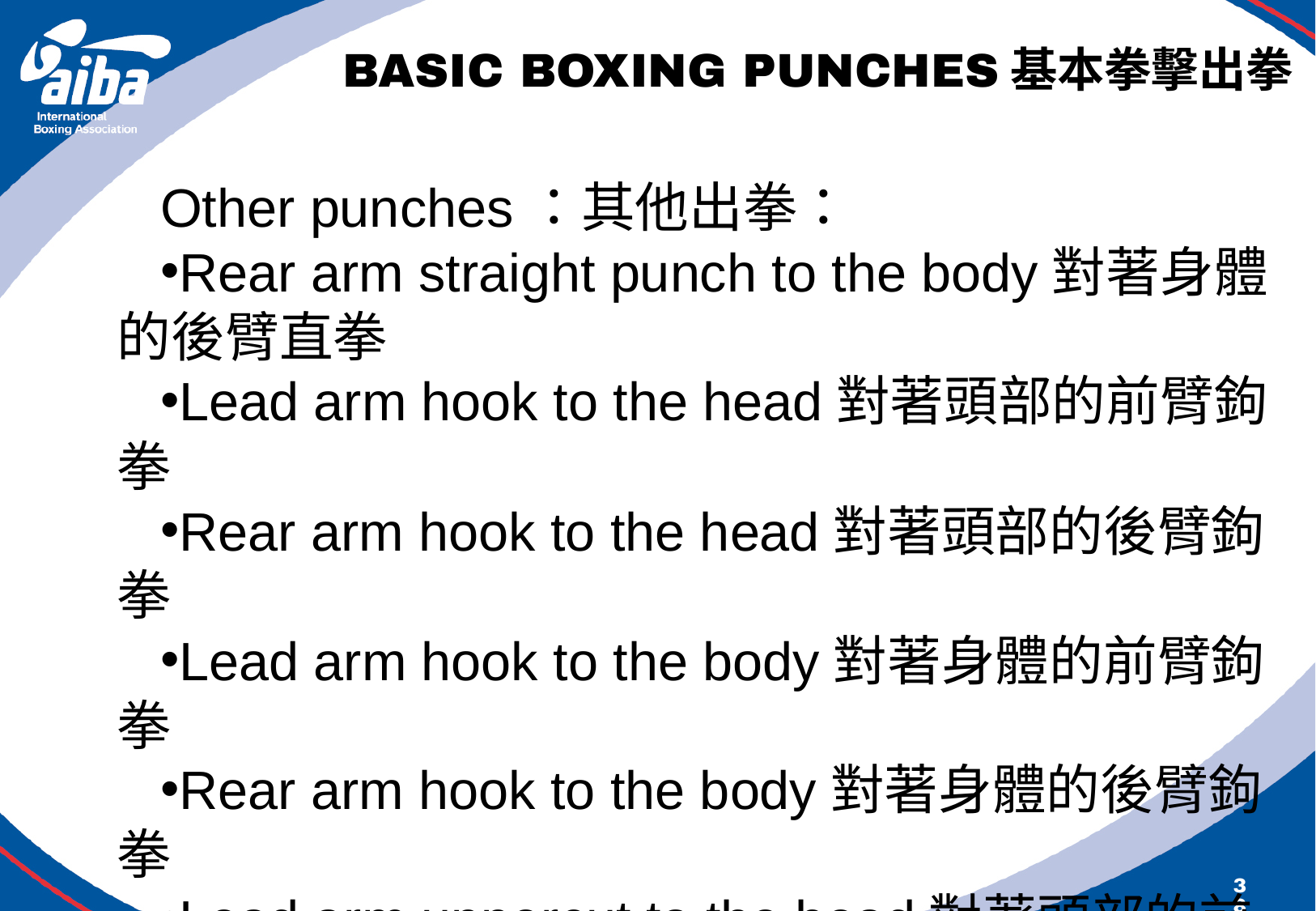

# BASIC BOXING PUNCHES基本拳擊出拳
Other punches：其他出拳：
Rear arm straight punch to the body對著身體的後臂直拳
Lead arm hook to the head對著頭部的前臂鉤拳
Rear arm hook to the head對著頭部的後臂鉤拳
Lead arm hook to the body對著身體的前臂鉤拳
Rear arm hook to the body對著身體的後臂鉤拳
Lead arm uppercut to the head對著頭部的前臂上鉤拳
Rear arm uppercut to the head對著頭部的後臂上鉤拳
Lead arm uppercut to the body對著身體的前臂上鉤拳
Rear arm uppercut to the body對著身體的後臂上鉤拳
Lead arm straight punch to the body對著身體的前臂直拳
383